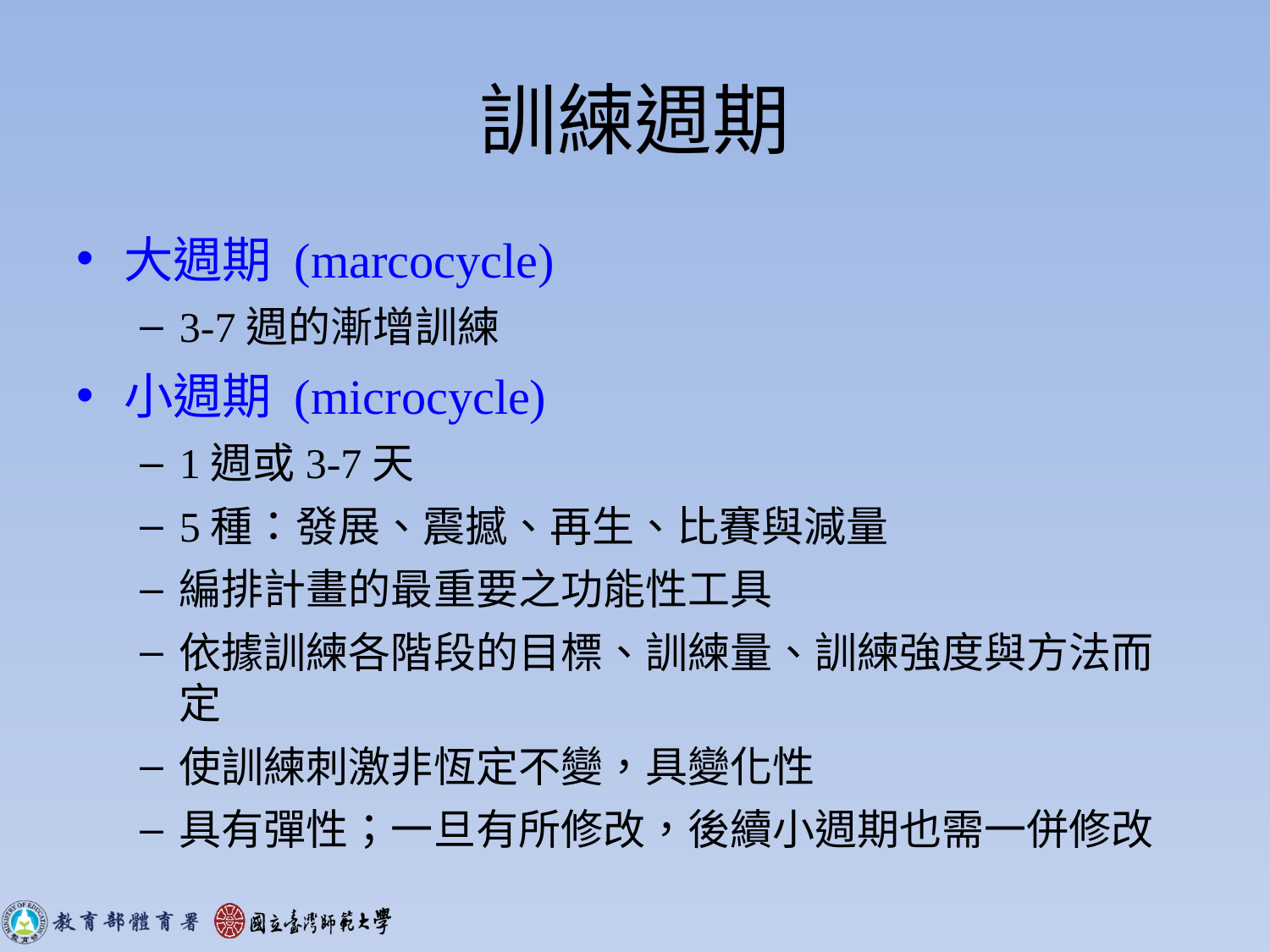

# 訓練週期
大週期 (marcocycle)
3-7週的漸增訓練
小週期 (microcycle)
1週或3-7天
5種：發展、震撼、再生、比賽與減量
編排計畫的最重要之功能性工具
依據訓練各階段的目標、訓練量、訓練強度與方法而定
使訓練刺激非恆定不變，具變化性
具有彈性；一旦有所修改，後續小週期也需一併修改